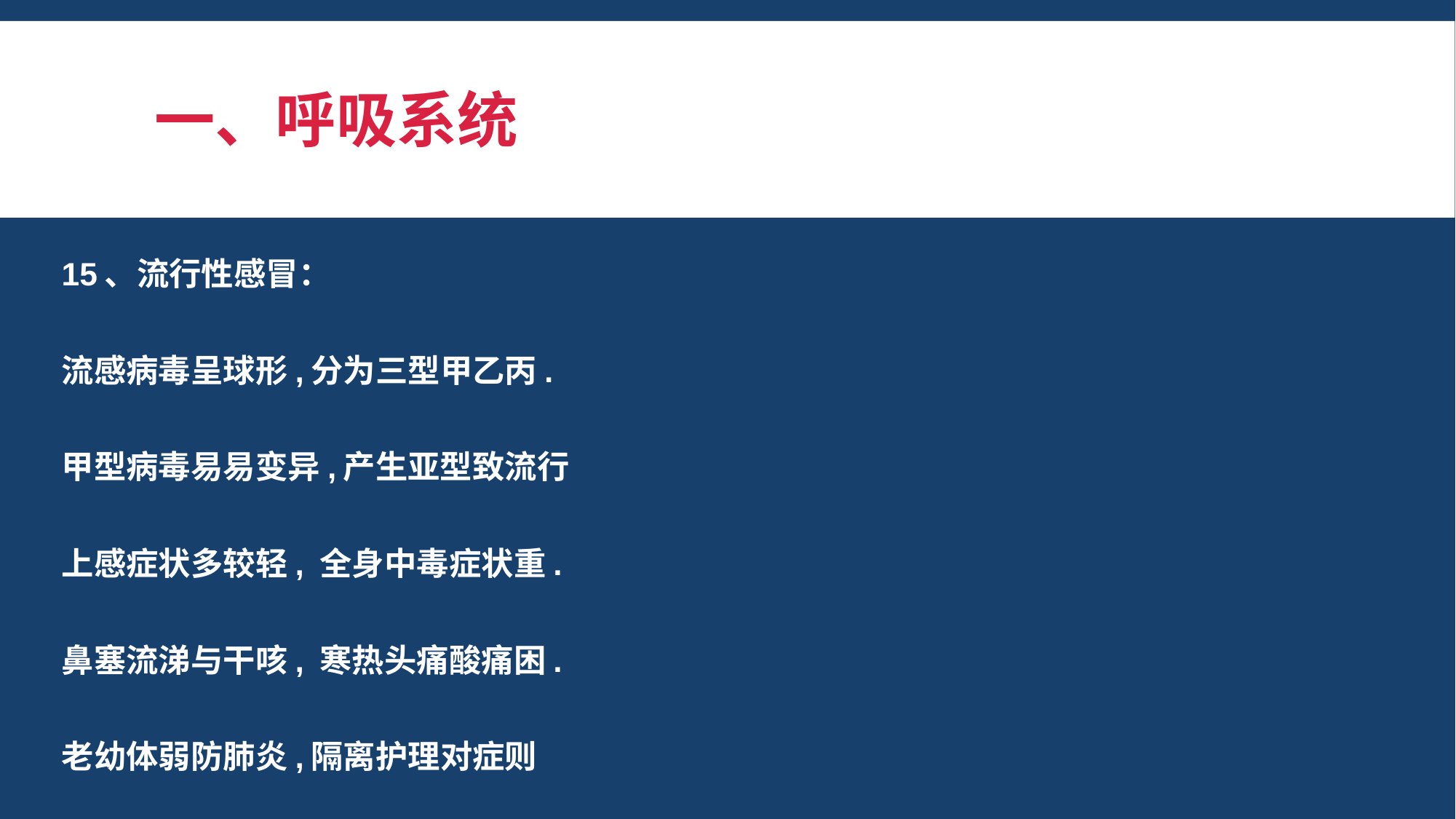

# 一、呼吸系统
15、流行性感冒：
流感病毒呈球形,分为三型甲乙丙.
甲型病毒易易变异,产生亚型致流行
上感症状多较轻, 全身中毒症状重.
鼻塞流涕与干咳, 寒热头痛酸痛困.
老幼体弱防肺炎,隔离护理对症则